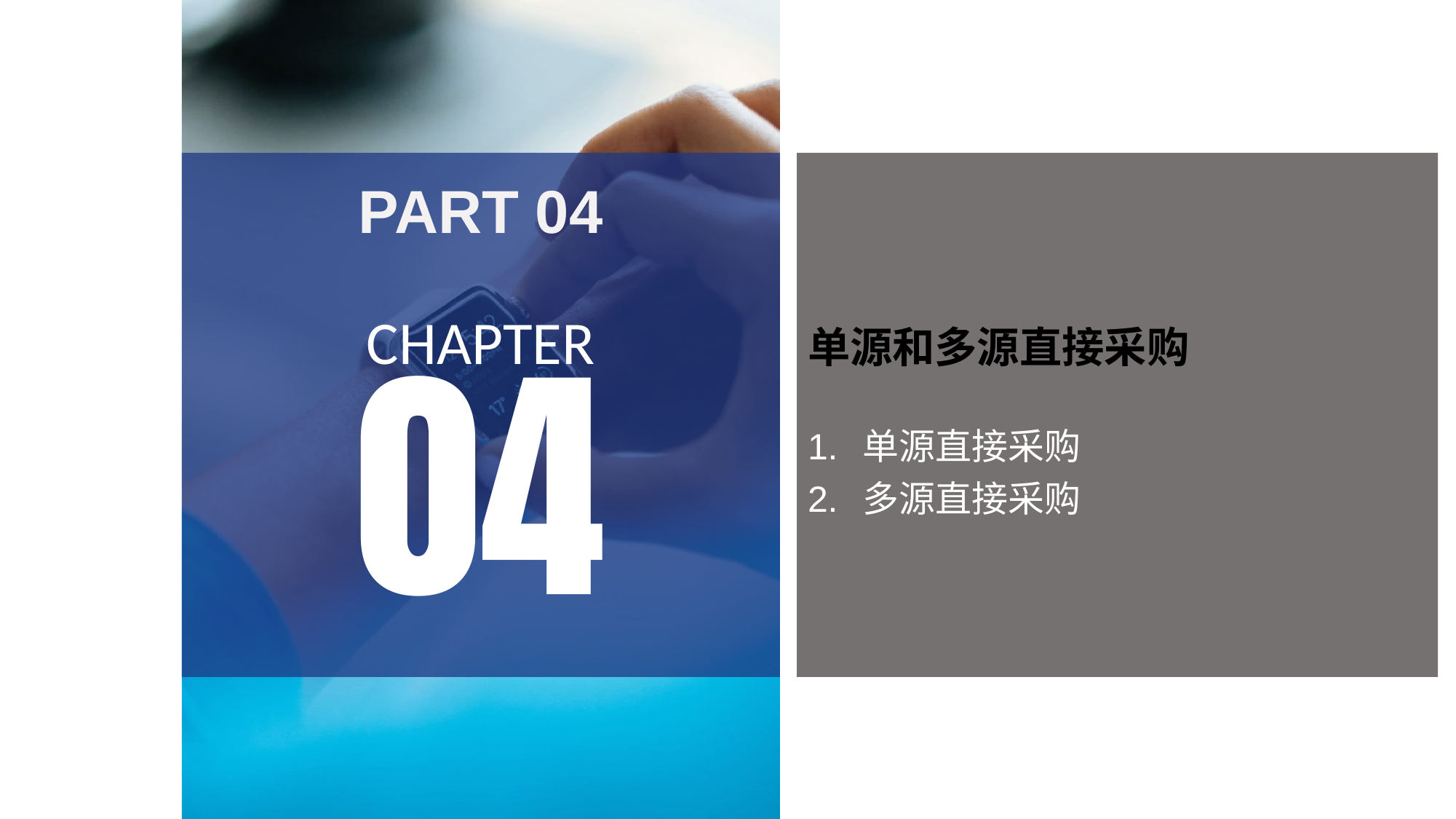

PART 04

CHAPTER
04
单源和多源直接采购

单源直接采购
多源直接采购